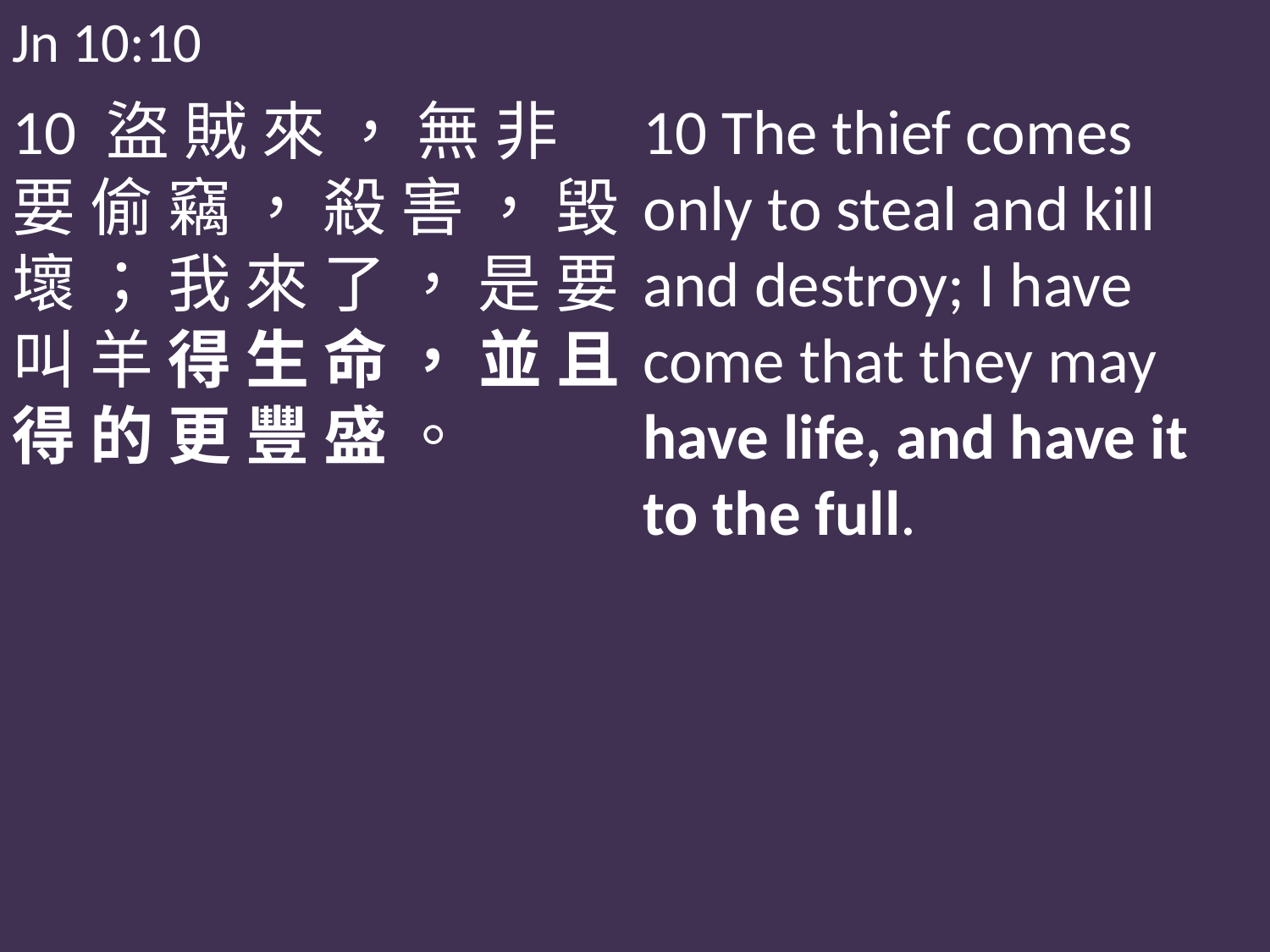

Jn 10:10
10 盜 賊 來 ， 無 非 要 偷 竊 ， 殺 害 ， 毀 壞 ； 我 來 了 ， 是 要 叫 羊 得 生 命 ， 並 且 得 的 更 豐 盛 。
10 The thief comes only to steal and kill and destroy; I have come that they may have life, and have it to the full.